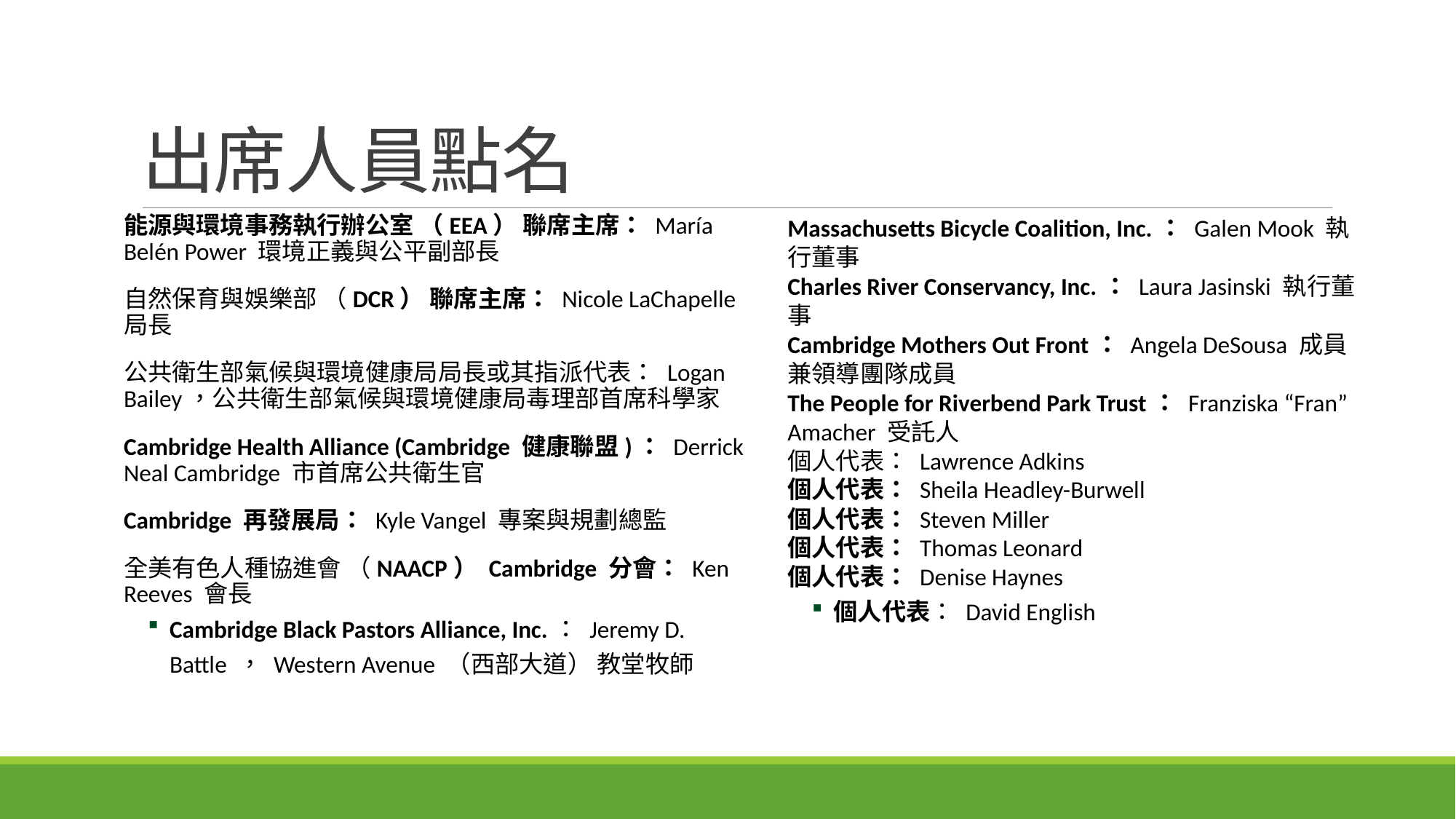

# 出席人員點名
能源與環境事務執行辦公室 （EEA） 聯席主席： María Belén Power 環境正義與公平副部長
自然保育與娛樂部 （DCR） 聯席主席： Nicole LaChapelle局長
公共衛生部氣候與環境健康局局長或其指派代表： Logan Bailey，公共衛生部氣候與環境健康局毒理部首席科學家
Cambridge Health Alliance (Cambridge 健康聯盟)： Derrick Neal Cambridge 市首席公共衛生官
Cambridge 再發展局： Kyle Vangel 專案與規劃總監
全美有色人種協進會 （NAACP） Cambridge 分會： Ken Reeves 會長
Cambridge Black Pastors Alliance, Inc.： Jeremy D. Battle ， Western Avenue （西部大道） 教堂牧師
Massachusetts Bicycle Coalition, Inc.： Galen Mook 執行董事
Charles River Conservancy, Inc.： Laura Jasinski 執行董事
Cambridge Mothers Out Front： Angela DeSousa 成員兼領導團隊成員
The People for Riverbend Park Trust： Franziska “Fran” Amacher 受託人
個人代表： Lawrence Adkins
個人代表： Sheila Headley-Burwell
個人代表： Steven Miller
個人代表： Thomas Leonard
個人代表： Denise Haynes
個人代表： David English